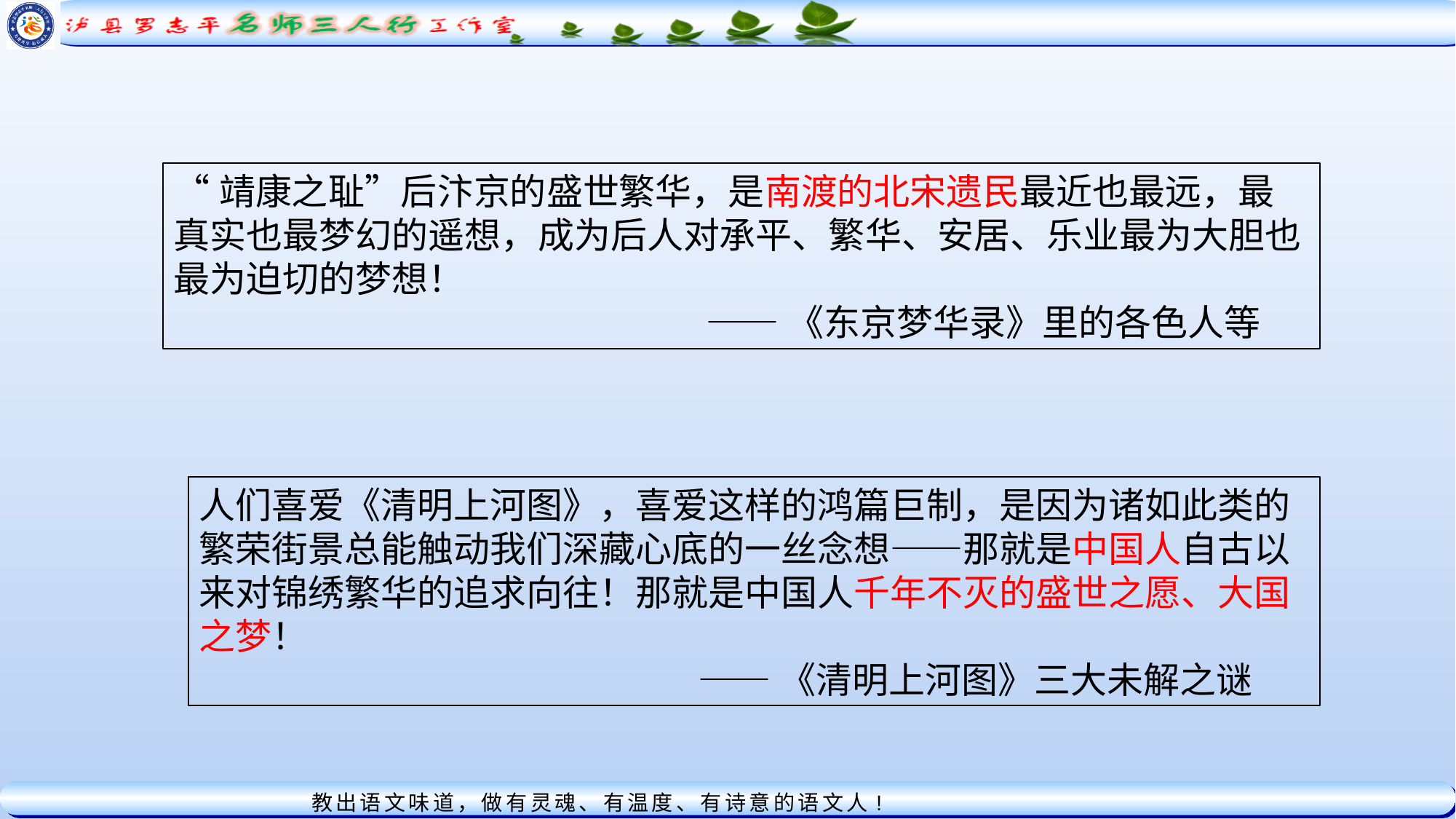

“靖康之耻”后汴京的盛世繁华，是南渡的北宋遗民最近也最远，最真实也最梦幻的遥想，成为后人对承平、繁华、安居、乐业最为大胆也最为迫切的梦想！
                                                                 ——《东京梦华录》里的各色人等
人们喜爱《清明上河图》，喜爱这样的鸿篇巨制，是因为诸如此类的繁荣街景总能触动我们深藏心底的一丝念想——那就是中国人自古以来对锦绣繁华的追求向往！那就是中国人千年不灭的盛世之愿、大国之梦！
                                                             ——《清明上河图》三大未解之谜